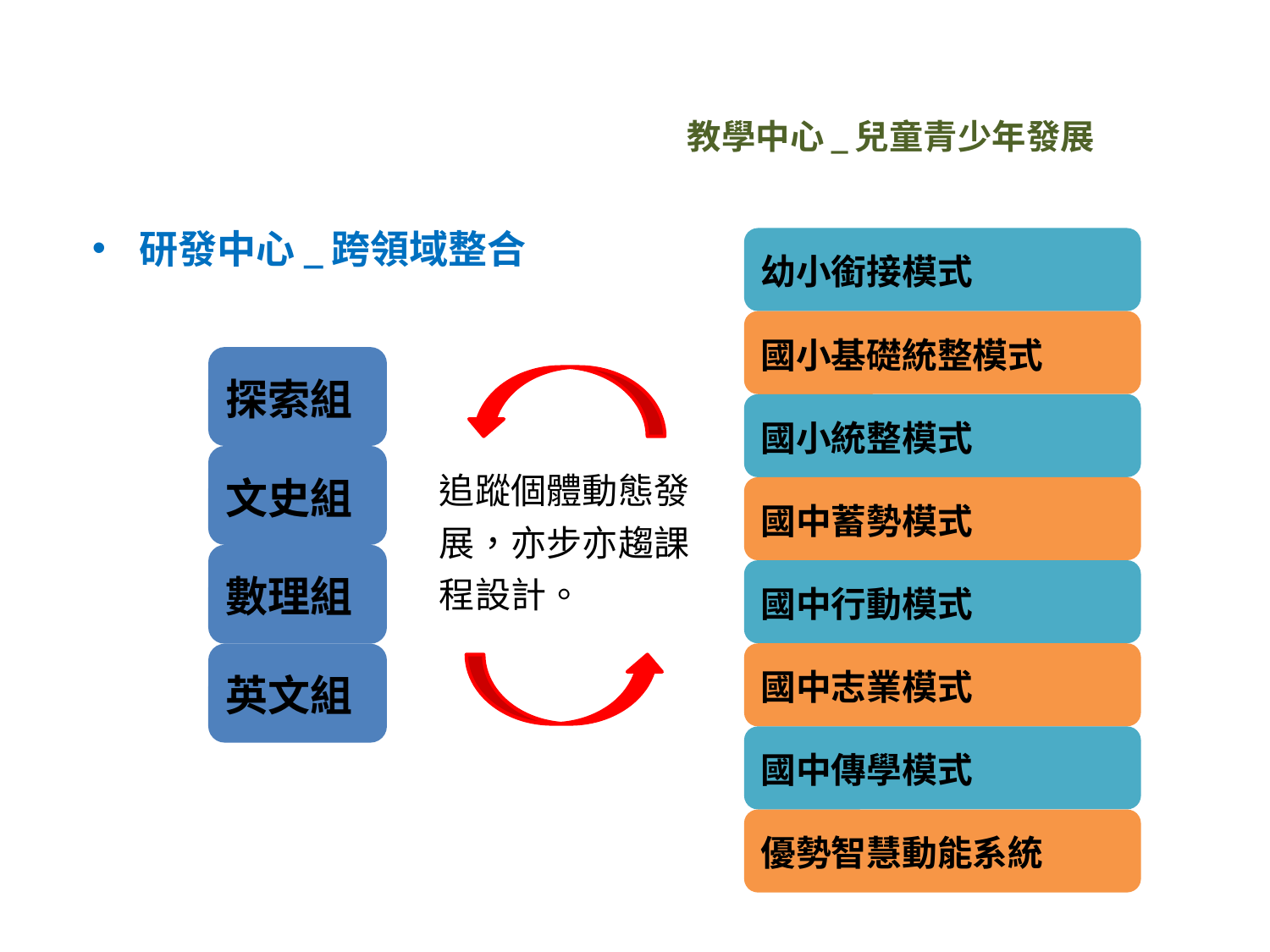

教學中心_兒童青少年發展
研發中心_跨領域整合

國小基礎統整模式
國小統整模式
幼小銜接模式
優勢智慧動能系統
國中志業模式
國中行動模式
國中傳學模式
國中蓄勢模式
文史組
數理組
英文組
探索組

追蹤個體動態發展，亦步亦趨課程設計。